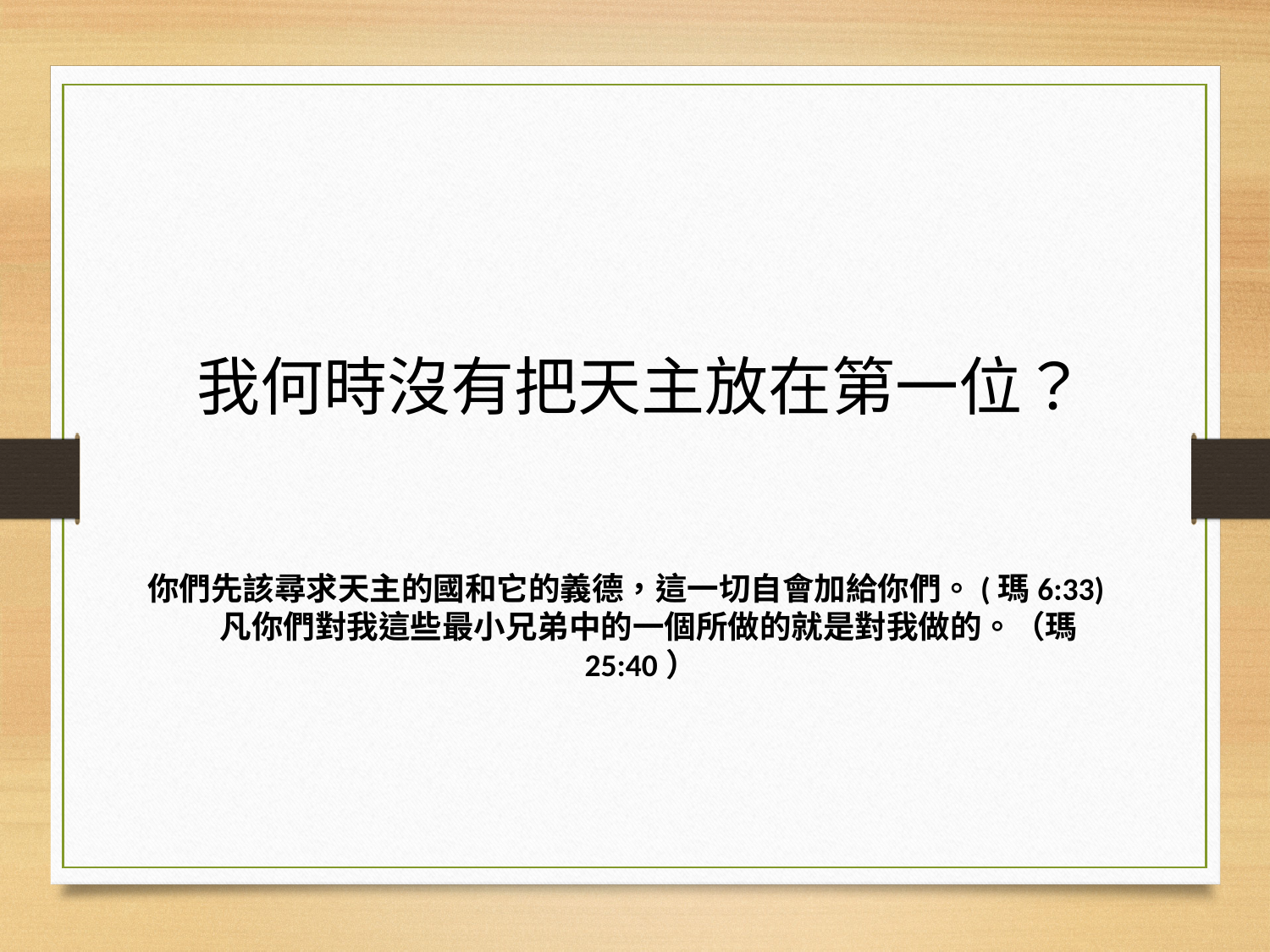

我何時沒有把天主放在第一位？

你們先該尋求天主的國和它的義德，這一切自會加給你們。(瑪6:33)
 凡你們對我這些最小兄弟中的一個所做的就是對我做的。（瑪 25:40）